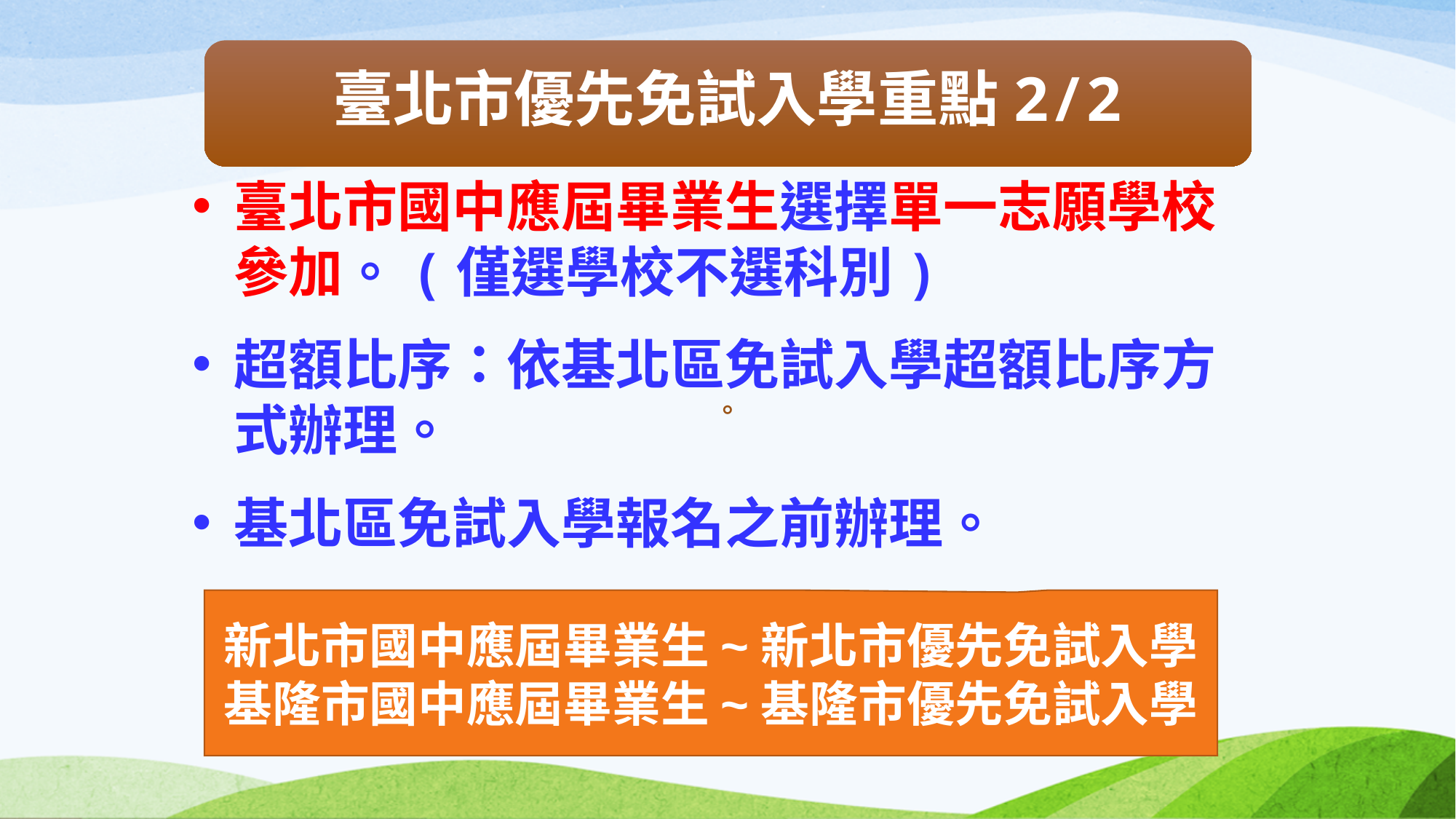

臺北市優先免試入學重點2/2

臺北市國中應屆畢業生選擇單一志願學校參加。(僅選學校不選科別)
超額比序：依基北區免試入學超額比序方式辦理。
基北區免試入學報名之前辦理。
。
新北市國中應屆畢業生~新北市優先免試入學
基隆市國中應屆畢業生~基隆市優先免試入學